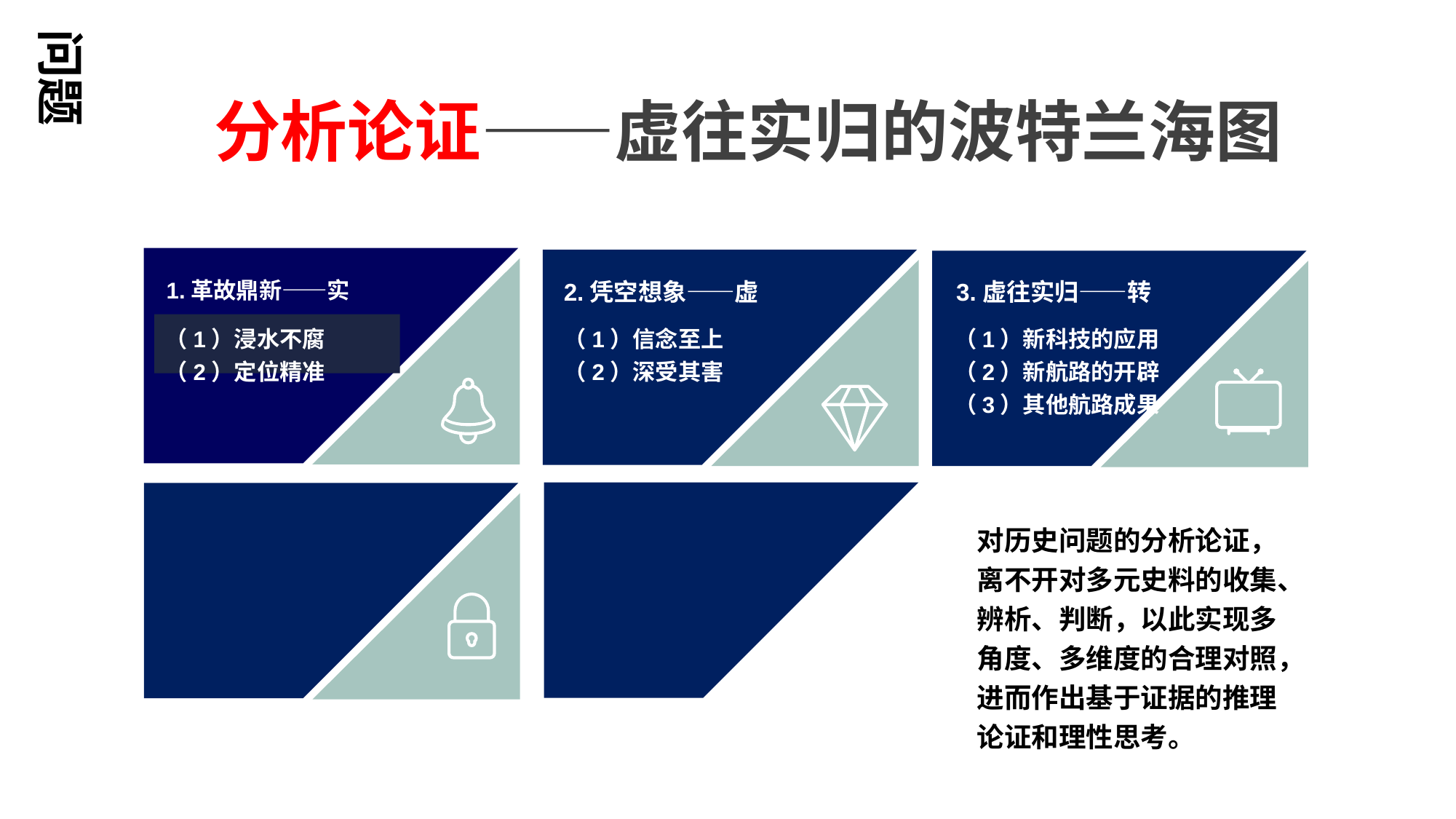

问题
分析论证——虚往实归的波特兰海图

2.凭空想象——虚
1.革故鼎新——实
3.虚往实归——转
（1）新科技的应用
（2）新航路的开辟
（3）其他航路成果

（1）浸水不腐
（2）定位精准
（1）信念至上
（2）深受其害

对历史问题的分析论证，离不开对多元史料的收集、辨析、判断，以此实现多角度、多维度的合理对照，进而作出基于证据的推理论证和理性思考。